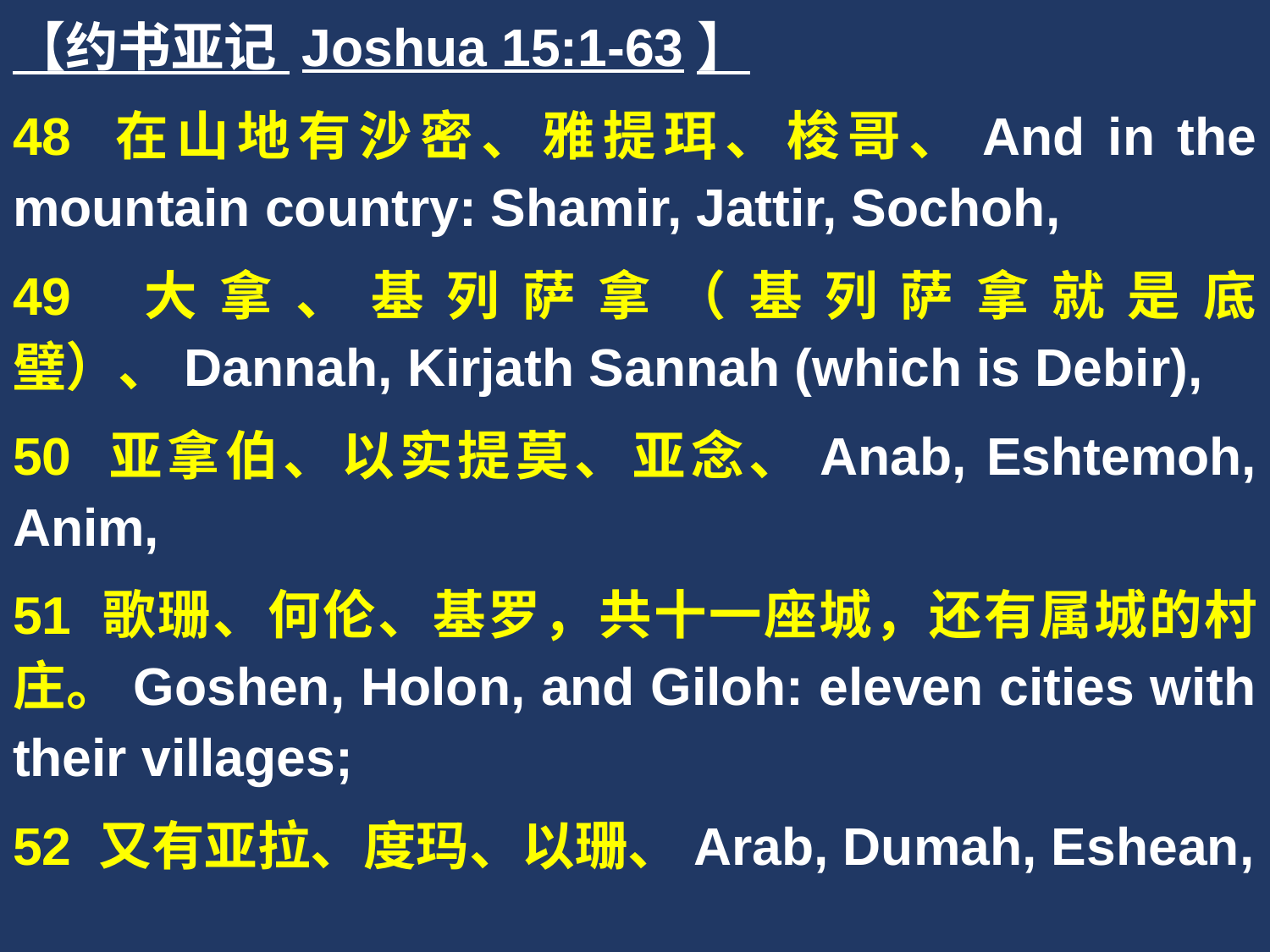

【约书亚记 Joshua 15:1-63】
48 在山地有沙密、雅提珥、梭哥、And in the mountain country: Shamir, Jattir, Sochoh,
49 大拿、基列萨拿（基列萨拿就是底璧）、Dannah, Kirjath Sannah (which is Debir),
50 亚拿伯、以实提莫、亚念、Anab, Eshtemoh, Anim,
51 歌珊、何伦、基罗，共十一座城，还有属城的村庄。Goshen, Holon, and Giloh: eleven cities with their villages;
52 又有亚拉、度玛、以珊、Arab, Dumah, Eshean,